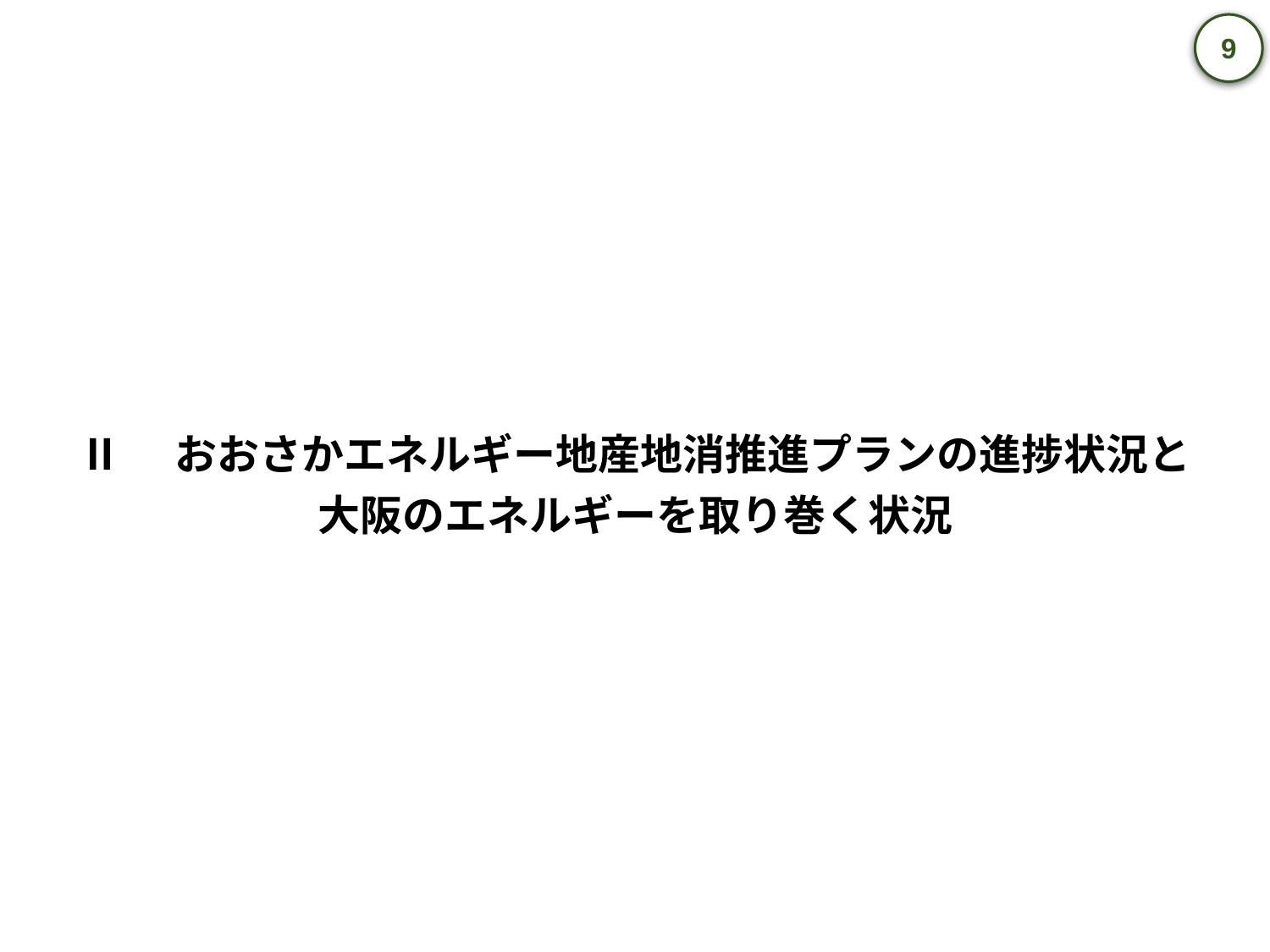

9
Ⅱ　おおさかエネルギー地産地消推進プランの進捗状況と
大阪のエネルギーを取り巻く状況